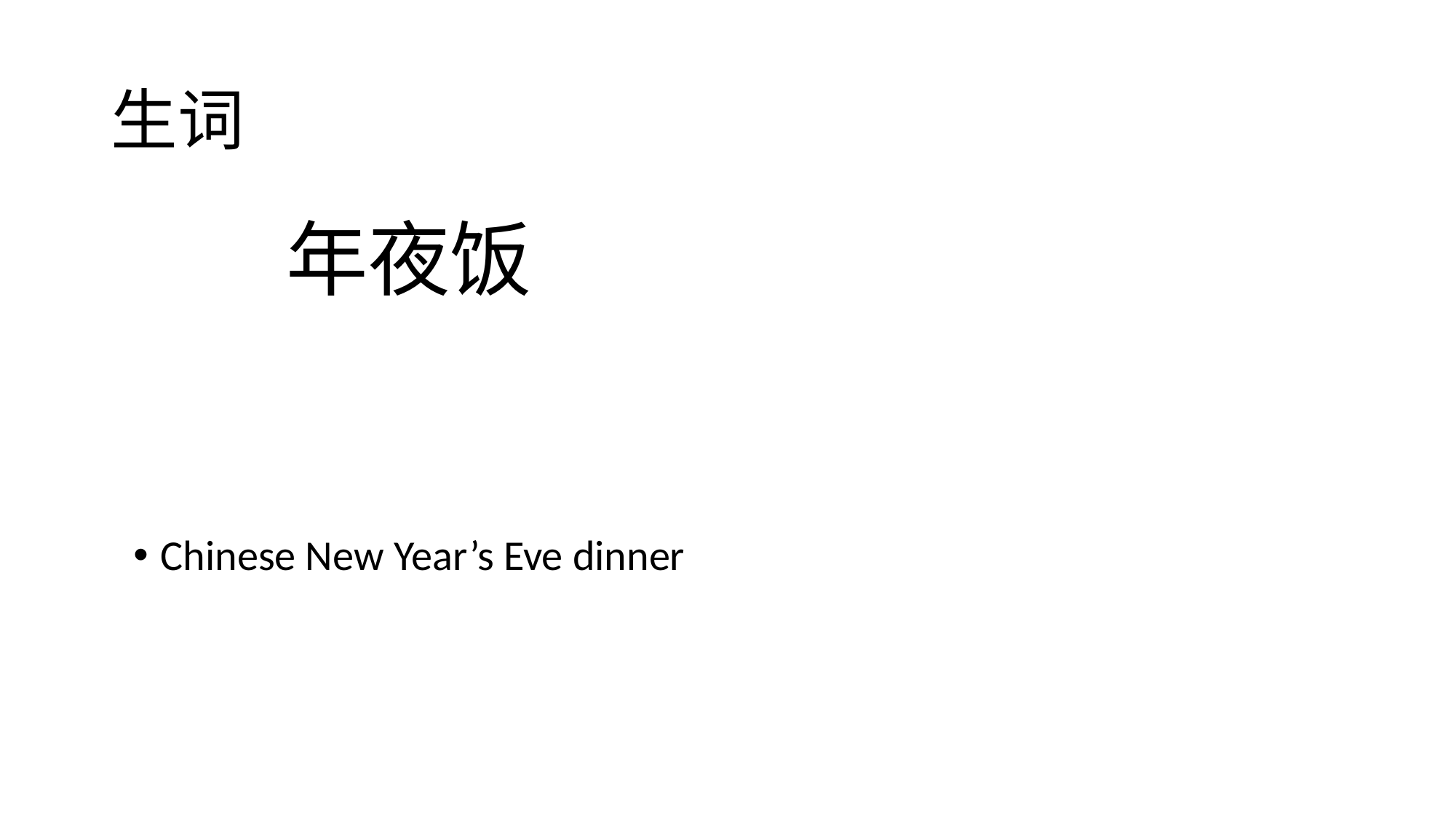

# 生词
年夜饭

Chinese New Year’s Eve dinner